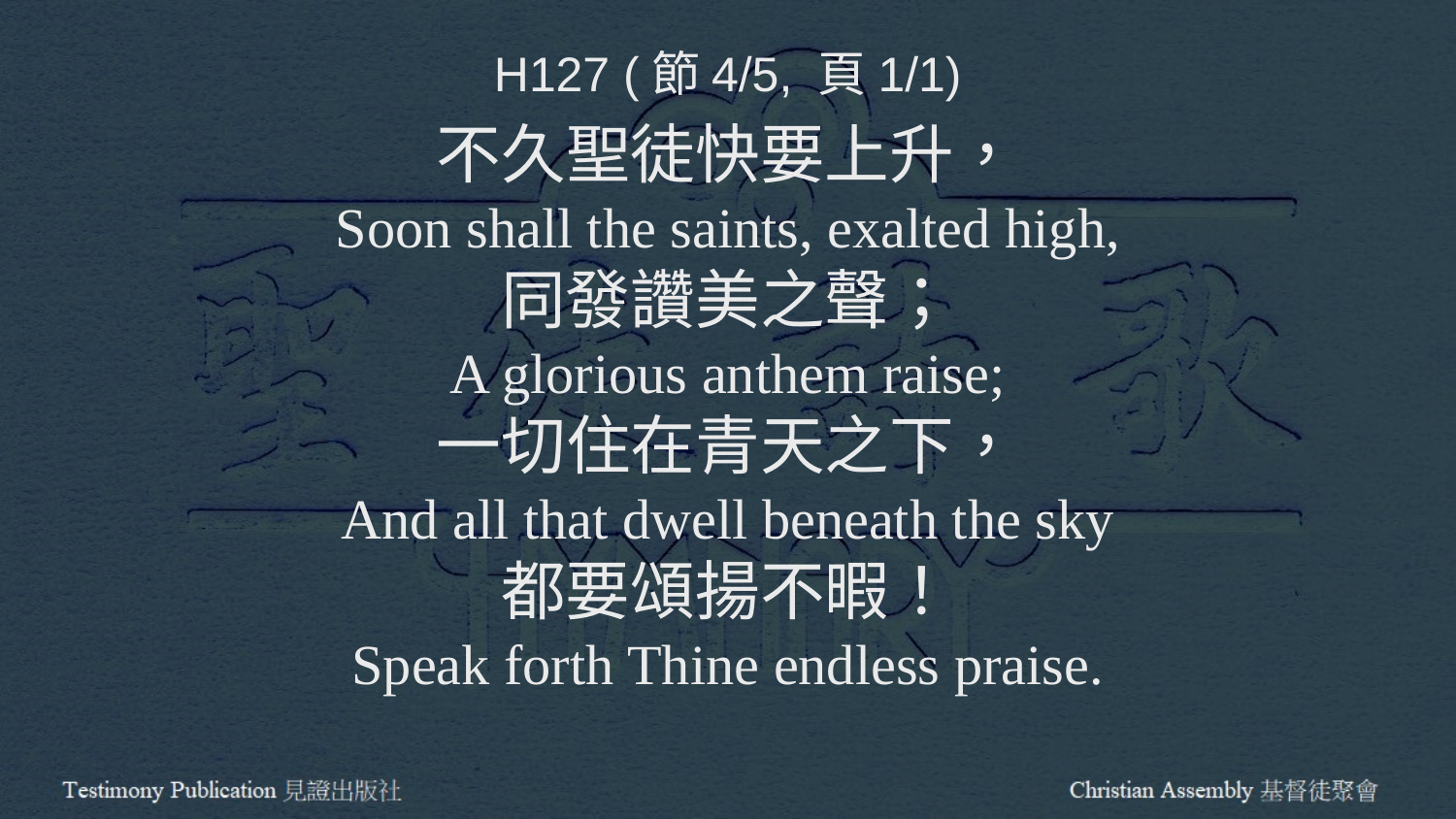

H127 (節4/5, 頁1/1)
不久聖徒快要上升，
Soon shall the saints, exalted high,
同發讚美之聲；
A glorious anthem raise;
一切住在青天之下，
And all that dwell beneath the sky
都要頌揚不暇！
Speak forth Thine endless praise.